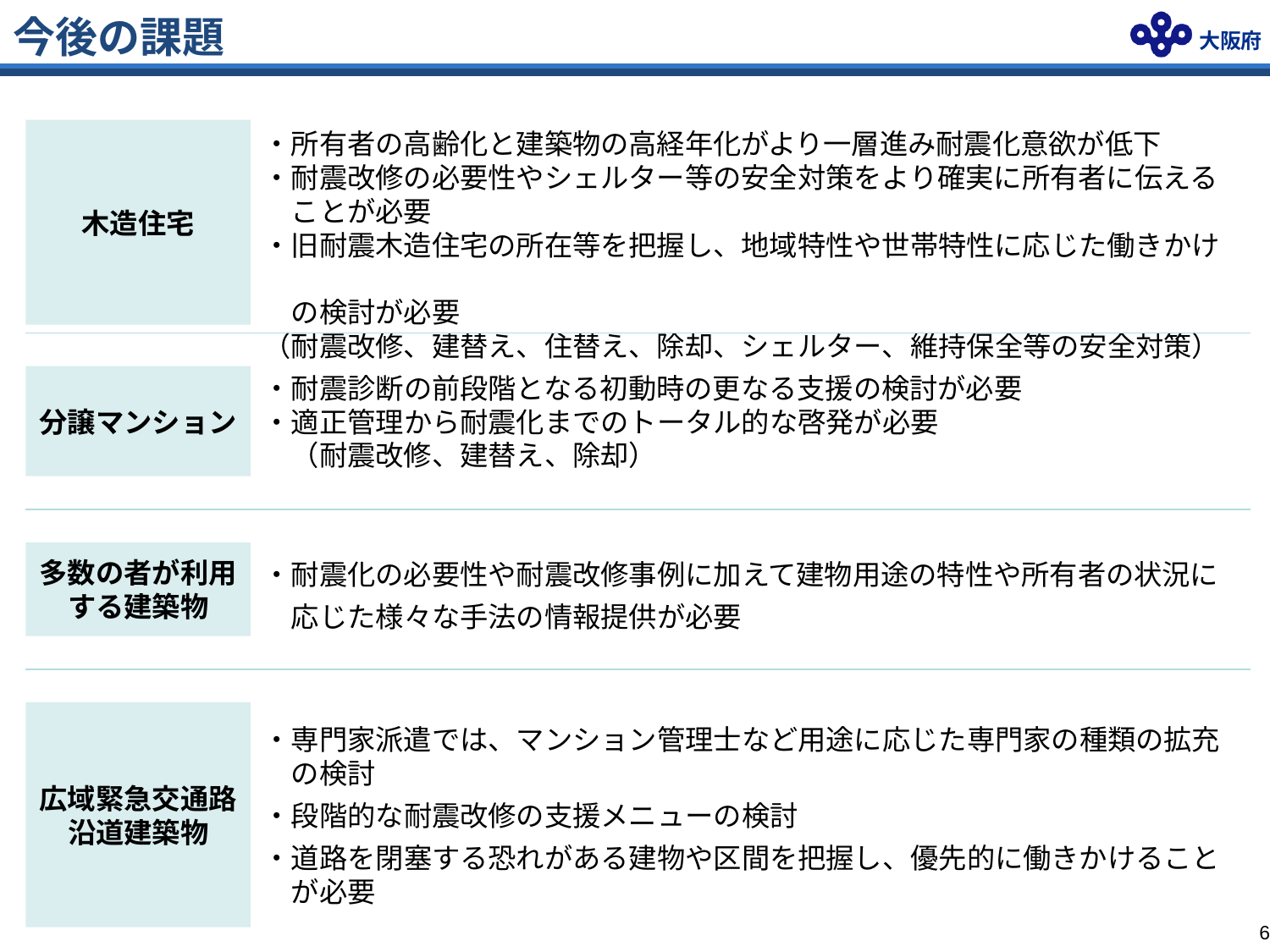

# 今後の課題
木造住宅
・所有者の高齢化と建築物の高経年化がより一層進み耐震化意欲が低下
・耐震改修の必要性やシェルター等の安全対策をより確実に所有者に伝える
　ことが必要
・旧耐震木造住宅の所在等を把握し、地域特性や世帯特性に応じた働きかけ
　の検討が必要
（耐震改修、建替え、住替え、除却、シェルター、維持保全等の安全対策）
分譲マンション
・耐震診断の前段階となる初動時の更なる支援の検討が必要
・適正管理から耐震化までのトータル的な啓発が必要
　（耐震改修、建替え、除却）
多数の者が利用する建築物
・耐震化の必要性や耐震改修事例に加えて建物用途の特性や所有者の状況に
　応じた様々な手法の情報提供が必要
広域緊急交通路沿道建築物
・専門家派遣では、マンション管理士など用途に応じた専門家の種類の拡充
　の検討
・段階的な耐震改修の支援メニューの検討
・道路を閉塞する恐れがある建物や区間を把握し、優先的に働きかけること
　が必要
6